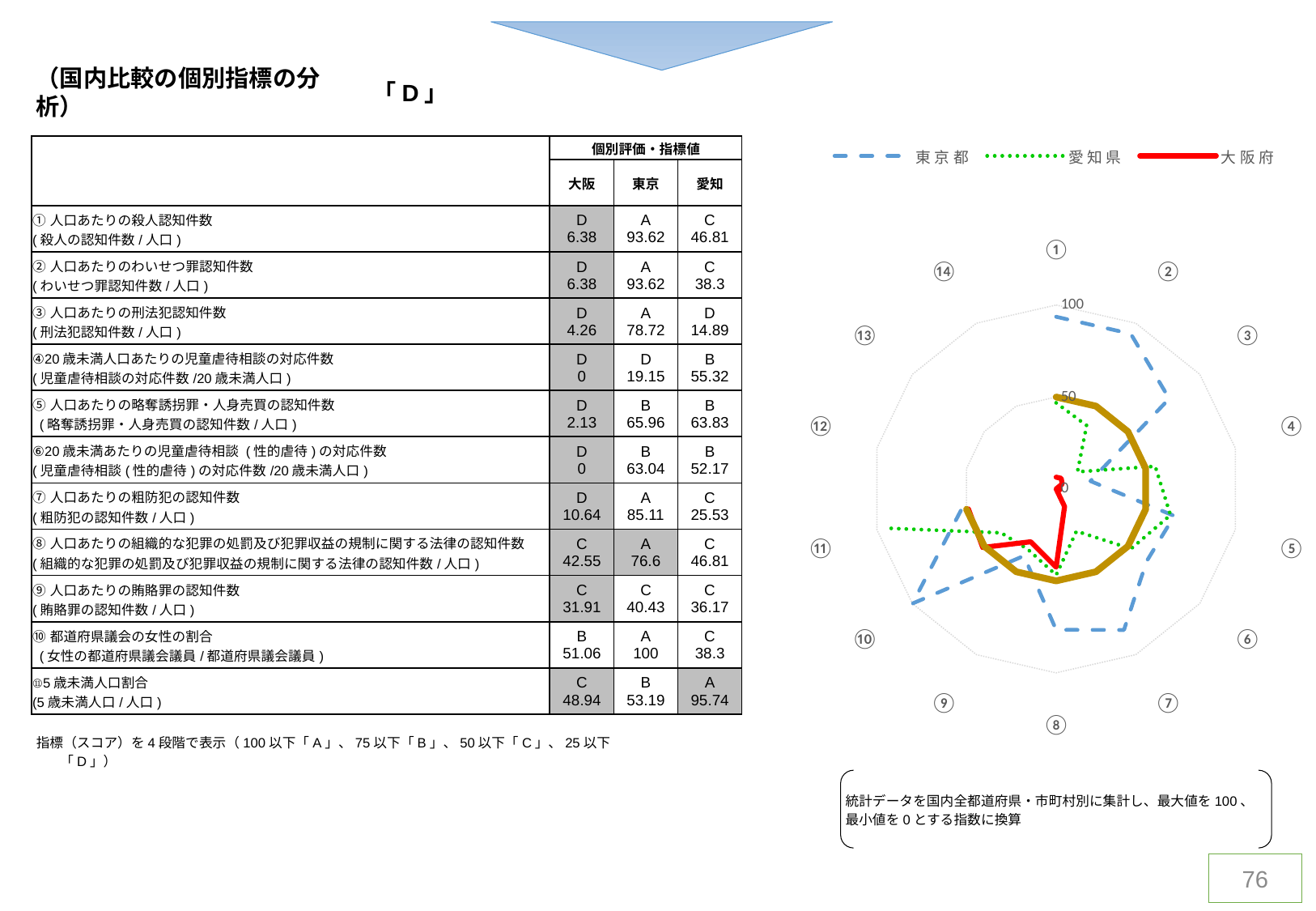

（国内比較の個別指標の分析）
「D」

[unsupported chart]

|  | 個別評価・指標値 |  |  |  |
| --- | --- | --- | --- | --- |
|  | 大阪 | 東京 | 愛知 |  |
| ①人口あたりの殺人認知件数 (殺人の認知件数/人口) | D 6.38 | A 93.62 | C 46.81 |  |
| ②人口あたりのわいせつ罪認知件数 (わいせつ罪認知件数/人口) | D 6.38 | A 93.62 | C 38.3 |  |
| ③人口あたりの刑法犯認知件数 (刑法犯認知件数/人口) | D 4.26 | A 78.72 | D 14.89 |  |
| ④20歳未満人口あたりの児童虐待相談の対応件数 (児童虐待相談の対応件数/20歳未満人口) | D 0 | D 19.15 | B 55.32 |  |
| ⑤人口あたりの略奪誘拐罪・人身売買の認知件数 (略奪誘拐罪・人身売買の認知件数/人口) | D 2.13 | B 65.96 | B 63.83 |  |
| ⑥20歳未満あたりの児童虐待相談 (性的虐待)の対応件数 (児童虐待相談(性的虐待)の対応件数/20歳未満人口) | D 0 | B 63.04 | B 52.17 |  |
| ⑦人口あたりの粗防犯の認知件数 (粗防犯の認知件数/人口) | D 10.64 | A 85.11 | C 25.53 |  |
| ⑧人口あたりの組織的な犯罪の処罰及び犯罪収益の規制に関する法律の認知件数 (組織的な犯罪の処罰及び犯罪収益の規制に関する法律の認知件数/人口) | C 42.55 | A 76.6 | C 46.81 |  |
| ⑨人口あたりの賄賂罪の認知件数 (賄賂罪の認知件数/人口) | C 31.91 | C 40.43 | C 36.17 |  |
| ⑩都道府県議会の女性の割合 (女性の都道府県議会議員/都道府県議会議員) | B 51.06 | A 100 | C 38.3 |  |
| ⑪5歳未満人口割合 (5歳未満人口/人口) | C 48.94 | B 53.19 | A 95.74 |  |
指標（スコア）を4段階で表示（100以下「A」、75以下「B」、50以下「C」、25以下「D」）

統計データを国内全都道府県・市町村別に集計し、最大値を100、最小値を0とする指数に換算
76